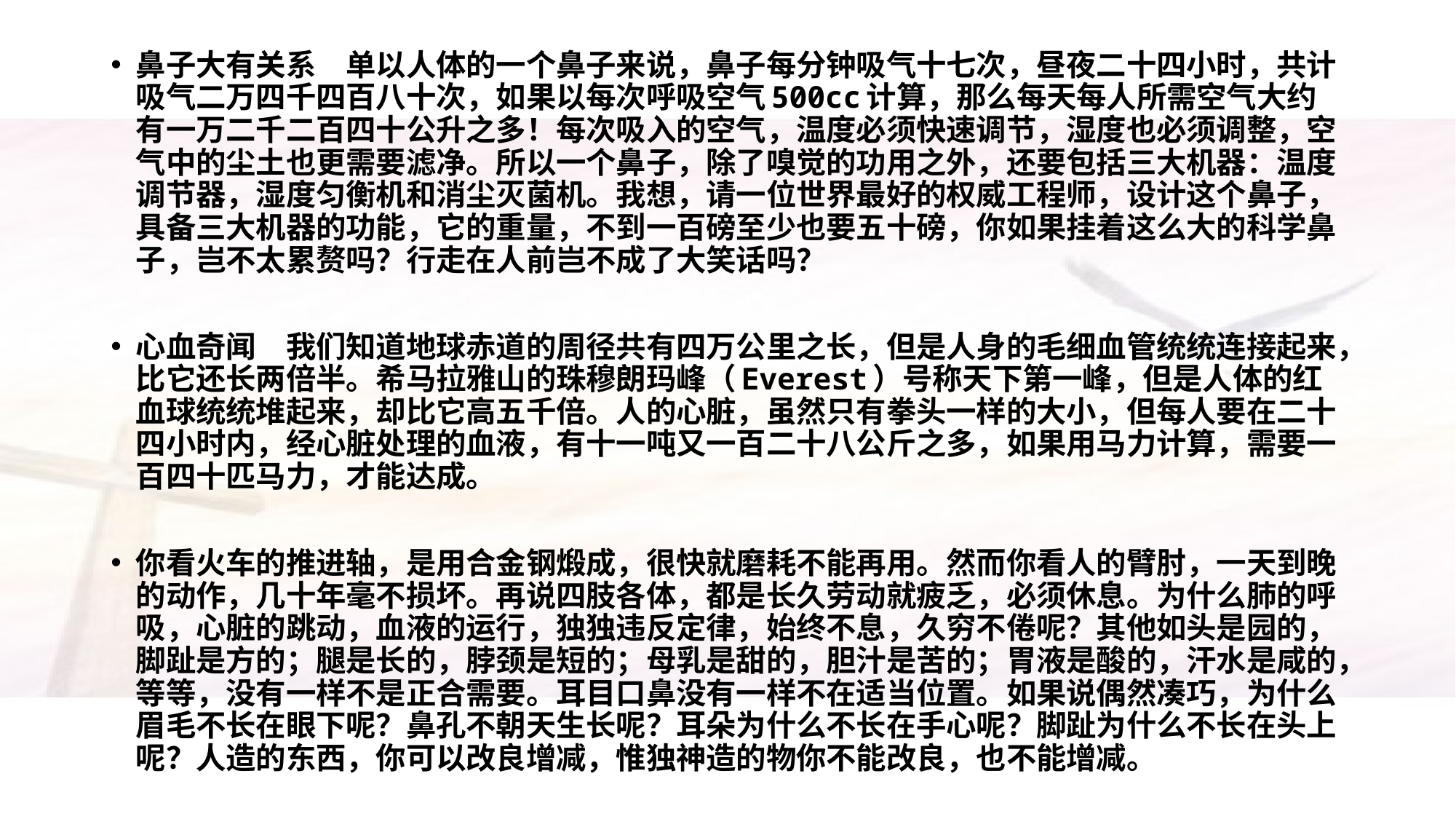

鼻子大有关系　单以人体的一个鼻子来说，鼻子每分钟吸气十七次，昼夜二十四小时，共计吸气二万四千四百八十次，如果以每次呼吸空气500cc计算，那么每天每人所需空气大约有一万二千二百四十公升之多！每次吸入的空气，温度必须快速调节，湿度也必须调整，空气中的尘土也更需要滤净。所以一个鼻子，除了嗅觉的功用之外，还要包括三大机器：温度调节器，湿度匀衡机和消尘灭菌机。我想，请一位世界最好的权威工程师，设计这个鼻子，具备三大机器的功能，它的重量，不到一百磅至少也要五十磅，你如果挂着这么大的科学鼻子，岂不太累赘吗？行走在人前岂不成了大笑话吗？

心血奇闻　我们知道地球赤道的周径共有四万公里之长，但是人身的毛细血管统统连接起来，比它还长两倍半。希马拉雅山的珠穆朗玛峰（Everest）号称天下第一峰，但是人体的红血球统统堆起来，却比它高五千倍。人的心脏，虽然只有拳头一样的大小，但每人要在二十四小时内，经心脏处理的血液，有十一吨又一百二十八公斤之多，如果用马力计算，需要一百四十匹马力，才能达成。

你看火车的推进轴，是用合金钢煅成，很快就磨耗不能再用。然而你看人的臂肘，一天到晚的动作，几十年毫不损坏。再说四肢各体，都是长久劳动就疲乏，必须休息。为什么肺的呼吸，心脏的跳动，血液的运行，独独违反定律，始终不息，久穷不倦呢？其他如头是园的，脚趾是方的；腿是长的，脖颈是短的；母乳是甜的，胆汁是苦的；胃液是酸的，汗水是咸的，等等，没有一样不是正合需要。耳目口鼻没有一样不在适当位置。如果说偶然凑巧，为什么眉毛不长在眼下呢？鼻孔不朝天生长呢？耳朵为什么不长在手心呢？脚趾为什么不长在头上呢？人造的东西，你可以改良增减，惟独神造的物你不能改良，也不能增减。